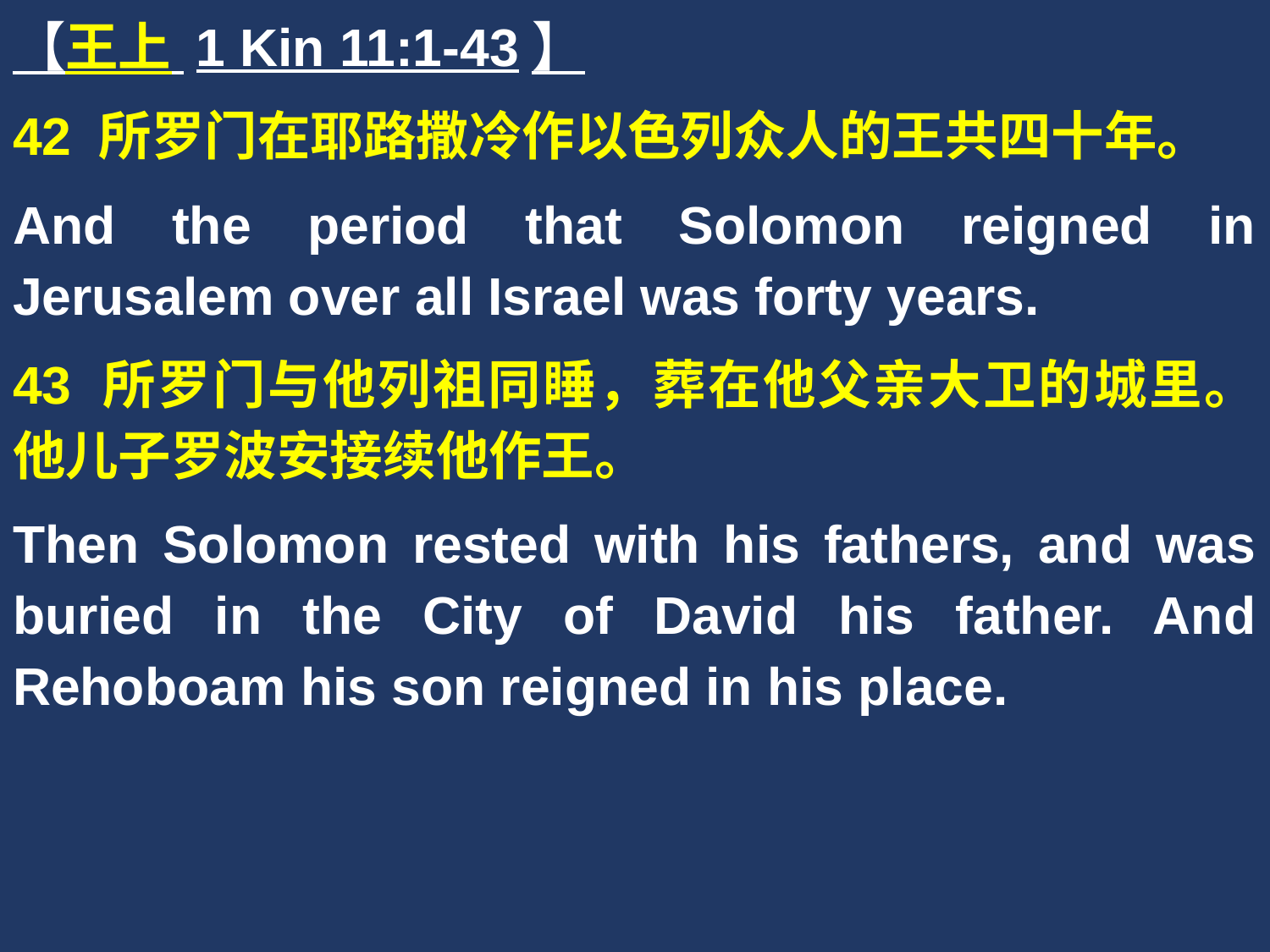

【王上 1 Kin 11:1-43】
42 所罗门在耶路撒冷作以色列众人的王共四十年。
And the period that Solomon reigned in Jerusalem over all Israel was forty years.
43 所罗门与他列祖同睡，葬在他父亲大卫的城里。他儿子罗波安接续他作王。
Then Solomon rested with his fathers, and was buried in the City of David his father. And Rehoboam his son reigned in his place.